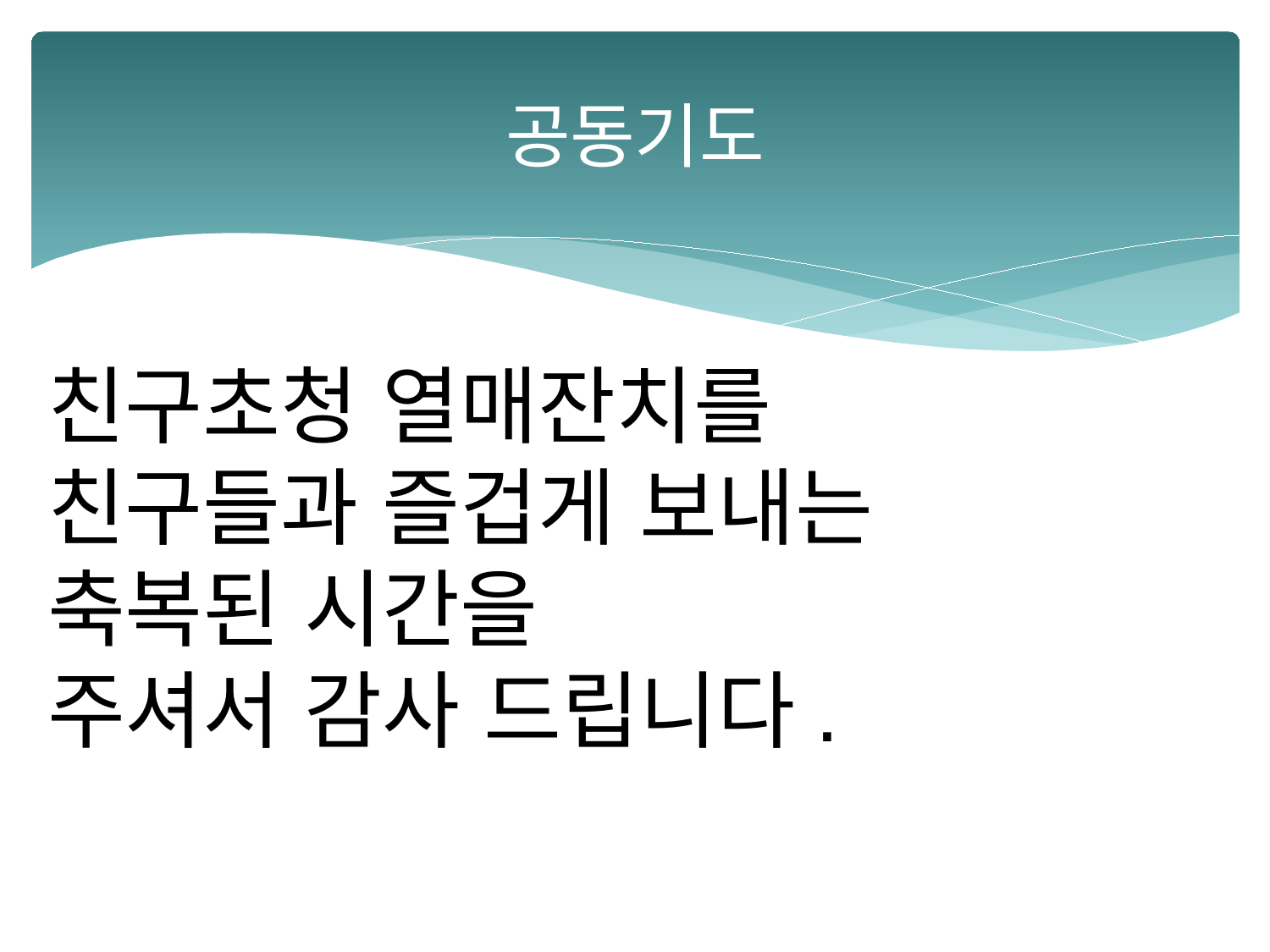

# 공동기도

친구초청 열매잔치를
친구들과 즐겁게 보내는
축복된 시간을
주셔서 감사 드립니다.